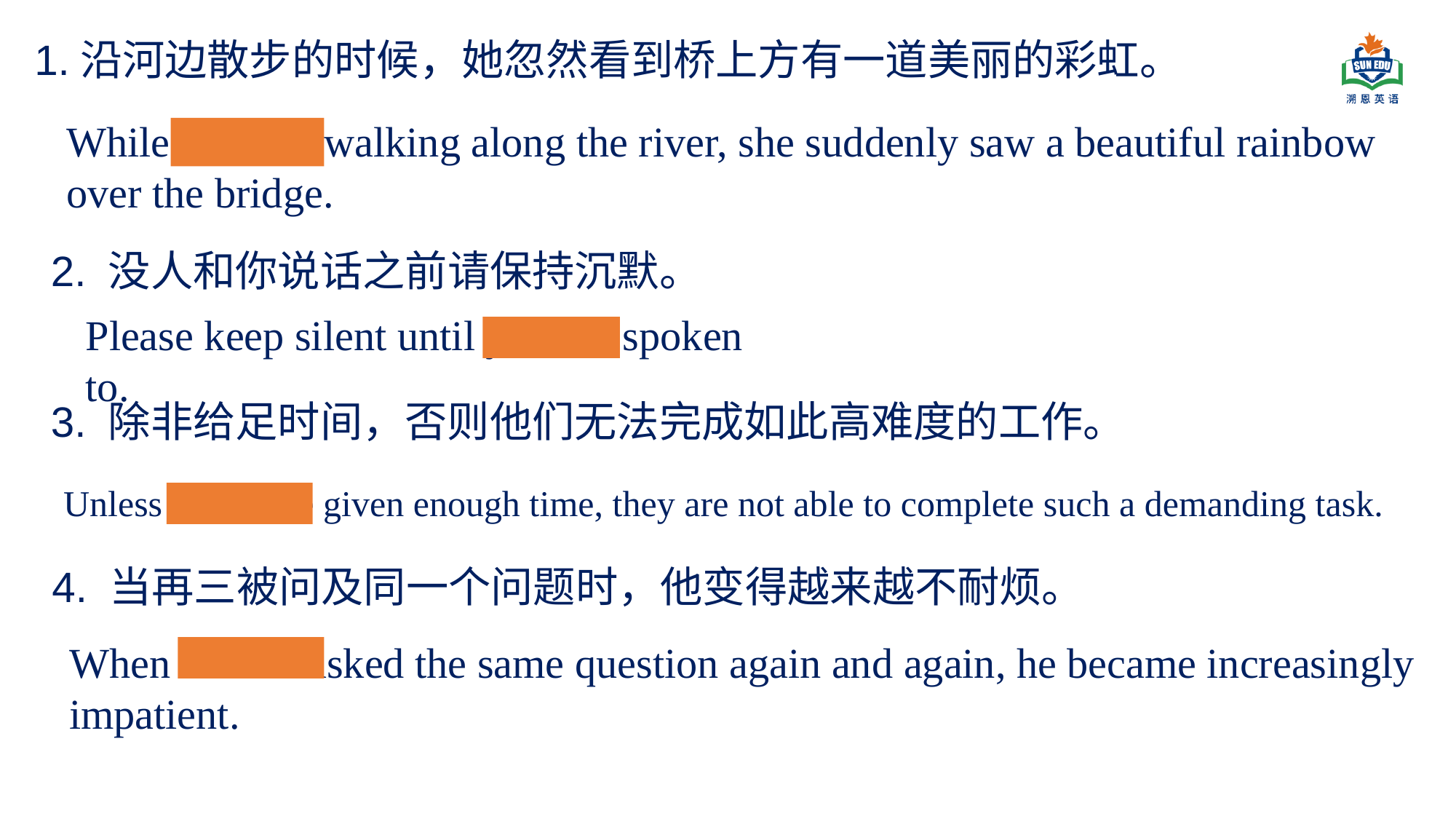

1.沿河边散步的时候，她忽然看到桥上方有一道美丽的彩虹。

While she was walking along the river, she suddenly saw a beautiful rainbow over the bridge.

2. 没人和你说话之前请保持沉默。
Please keep silent until you are spoken to.

3. 除非给足时间，否则他们无法完成如此高难度的工作。
Unless they were given enough time, they are not able to complete such a demanding task.

4. 当再三被问及同一个问题时，他变得越来越不耐烦。
When he was asked the same question again and again, he became increasingly impatient.